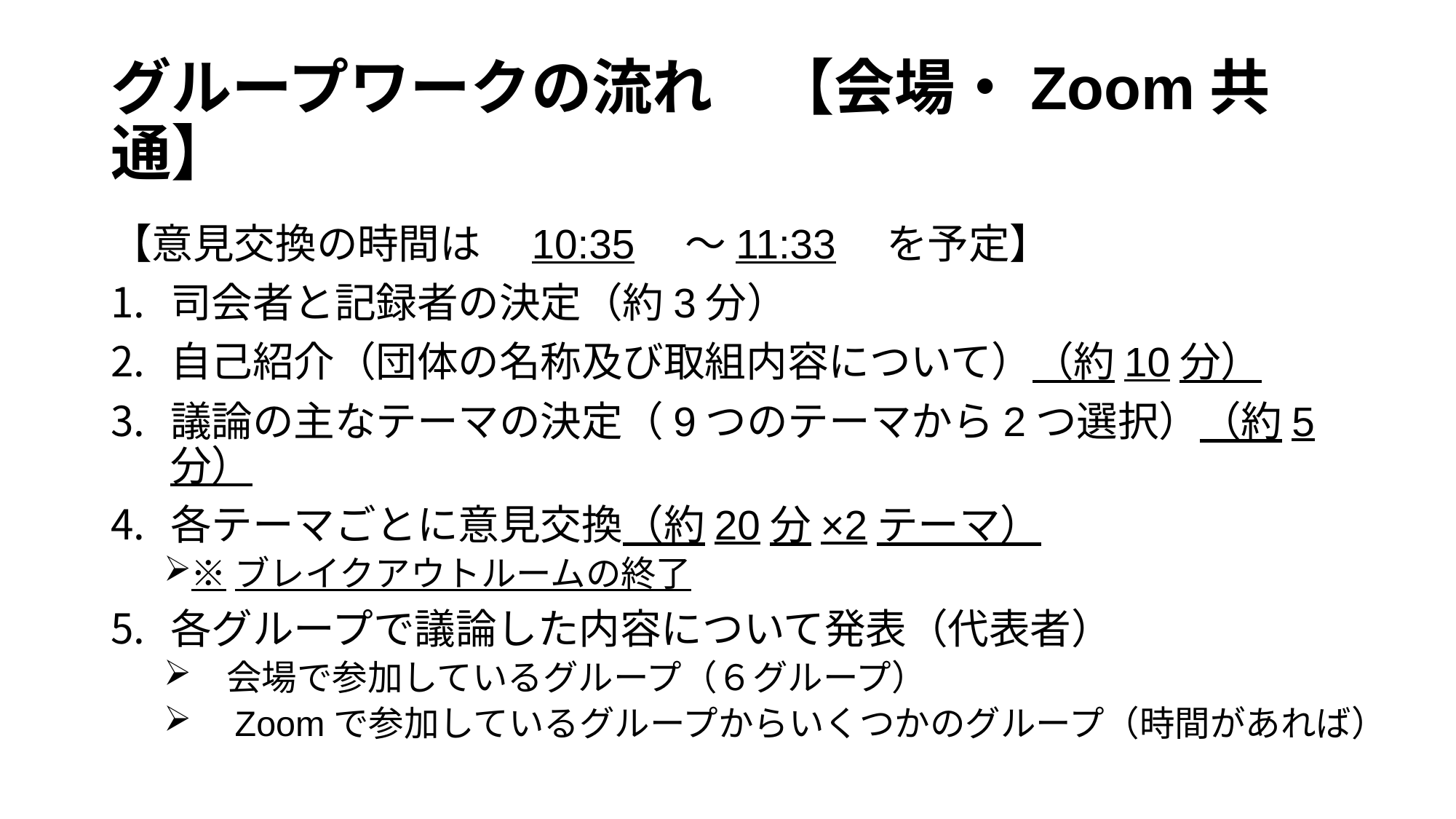

# グループワークの流れ　【会場・Zoom共通】
【意見交換の時間は　10:35　～11:33　を予定】
司会者と記録者の決定（約3分）
自己紹介（団体の名称及び取組内容について）（約10分）
議論の主なテーマの決定（9つのテーマから2つ選択）（約5分）
各テーマごとに意見交換（約20分×2テーマ）
※ブレイクアウトルームの終了
各グループで議論した内容について発表（代表者）
　会場で参加しているグループ（６グループ）
　Zoomで参加しているグループからいくつかのグループ（時間があれば）